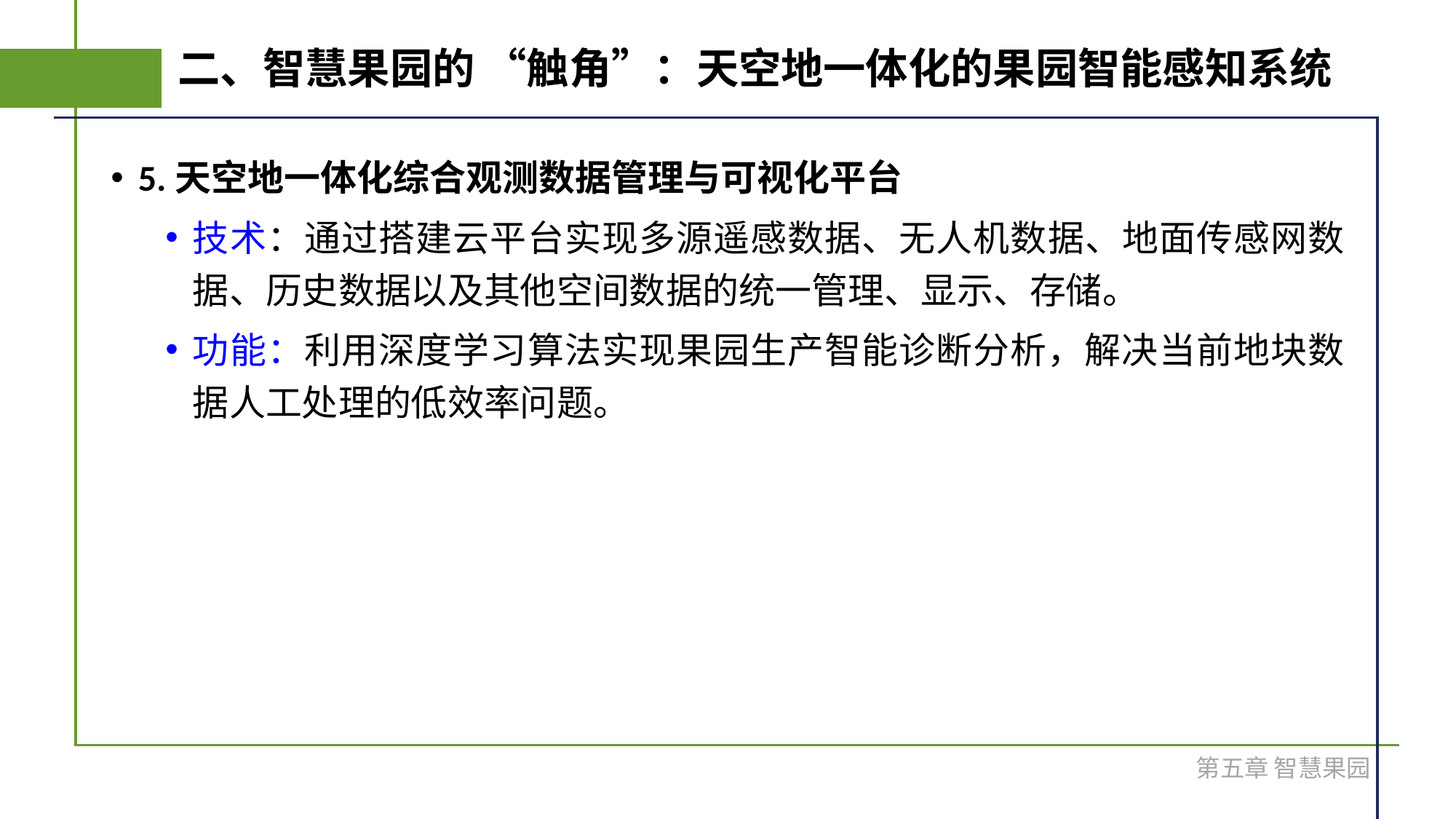

# 二、智慧果园的 “触角”：天空地一体化的果园智能感知系统
5.天空地一体化综合观测数据管理与可视化平台
技术：通过搭建云平台实现多源遥感数据、无人机数据、地面传感网数据、历史数据以及其他空间数据的统一管理、显示、存储。
功能：利用深度学习算法实现果园生产智能诊断分析，解决当前地块数据人工处理的低效率问题。
第五章 智慧果园